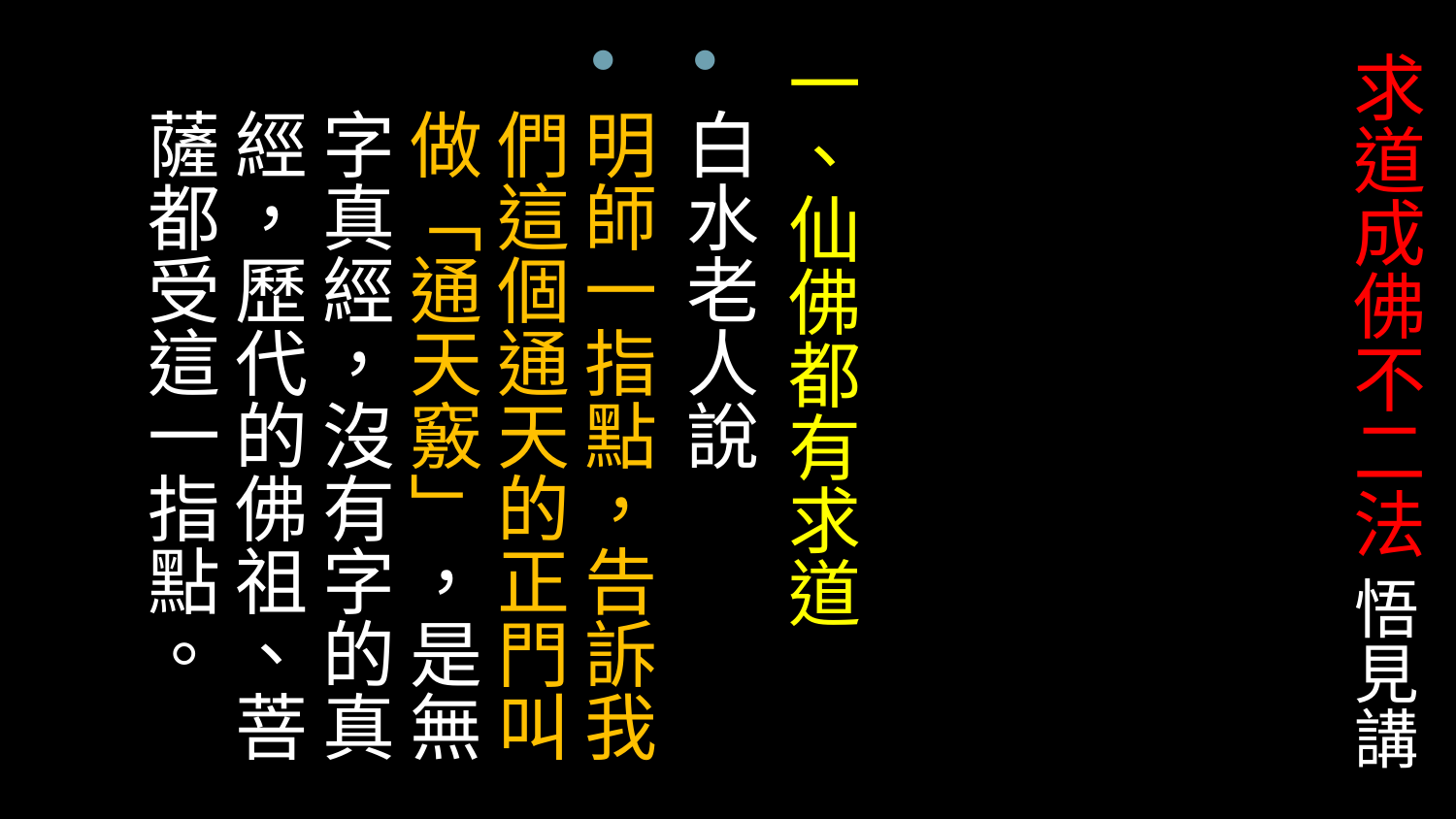

一、仙佛都有求道
白水老人說
明師一指點，告訴我們這個通天的正門叫做「通天竅」，是無字真經，沒有字的真經，歷代的佛祖、菩薩都受這一指點。

# 求道成佛不二法 悟見講